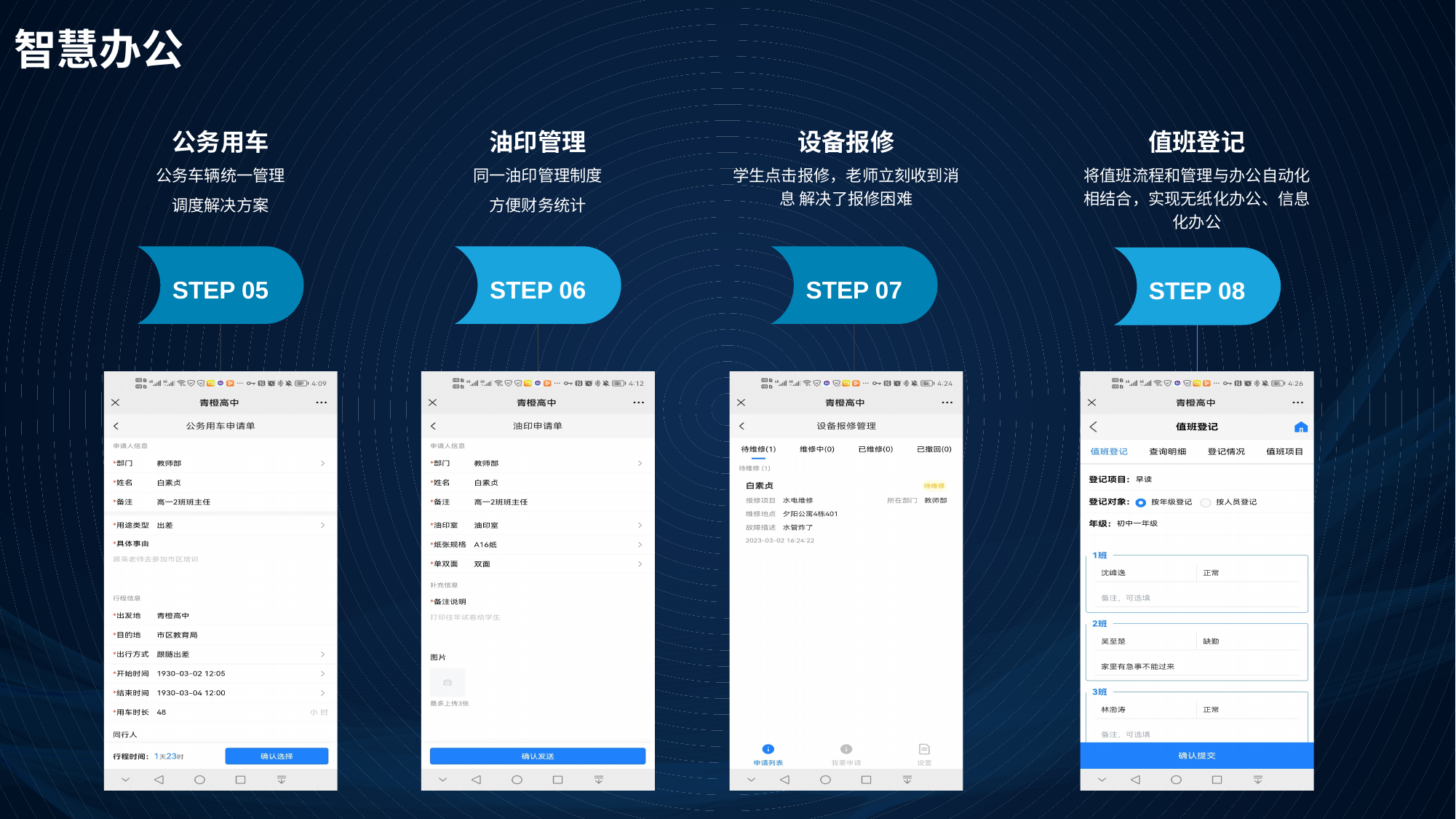

智慧办公
油印管理
同一油印管理制度
方便财务统计
值班登记
将值班流程和管理与办公自动化相结合，实现无纸化办公、信息化办公
公务用车
公务车辆统一管理
调度解决方案

设备报修
学生点击报修，老师立刻收到消息 解决了报修困难

STEP 05
STEP 06
STEP 07
STEP 08